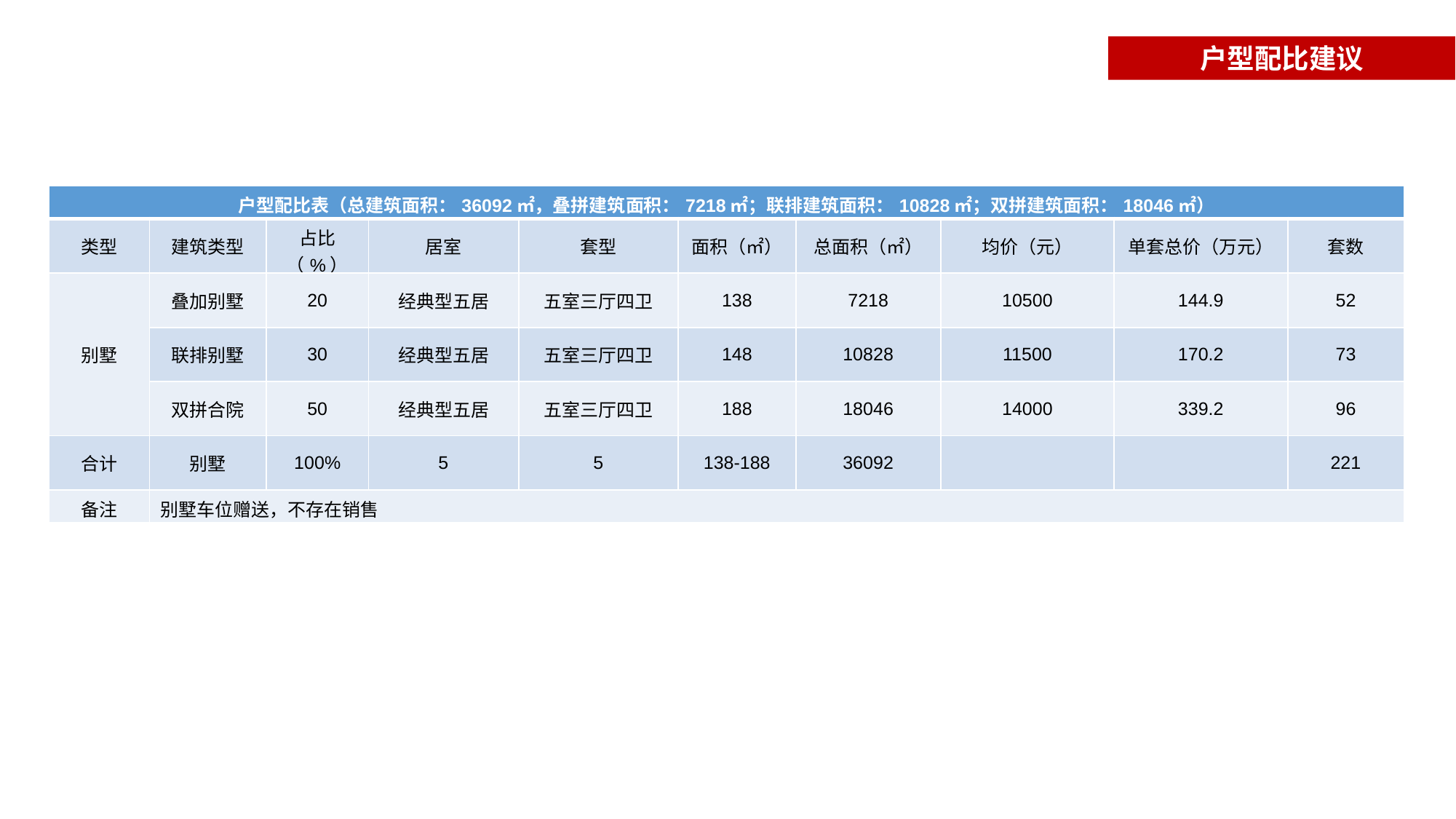

户型配比建议
| 户型配比表（总建筑面积：36092㎡，叠拼建筑面积：7218㎡；联排建筑面积：10828㎡；双拼建筑面积：18046㎡） |  |  |  |  |  |  |  |  |  |
| --- | --- | --- | --- | --- | --- | --- | --- | --- | --- |
| 类型 | 建筑类型 | 占比（%） | 居室 | 套型 | 面积（㎡） | 总面积（㎡） | 均价（元） | 单套总价（万元） | 套数 |
| 别墅 | 叠加别墅 | 20 | 经典型五居 | 五室三厅四卫 | 138 | 7218 | 10500 | 144.9 | 52 |
|  | 联排别墅 | 30 | 经典型五居 | 五室三厅四卫 | 148 | 10828 | 11500 | 170.2 | 73 |
|  | 双拼合院 | 50 | 经典型五居 | 五室三厅四卫 | 188 | 18046 | 14000 | 339.2 | 96 |
| 合计 | 别墅 | 100% | 5 | 5 | 138-188 | 36092 |  |  | 221 |
| 备注 | 别墅车位赠送，不存在销售 |  |  |  |  |  |  |  |  |